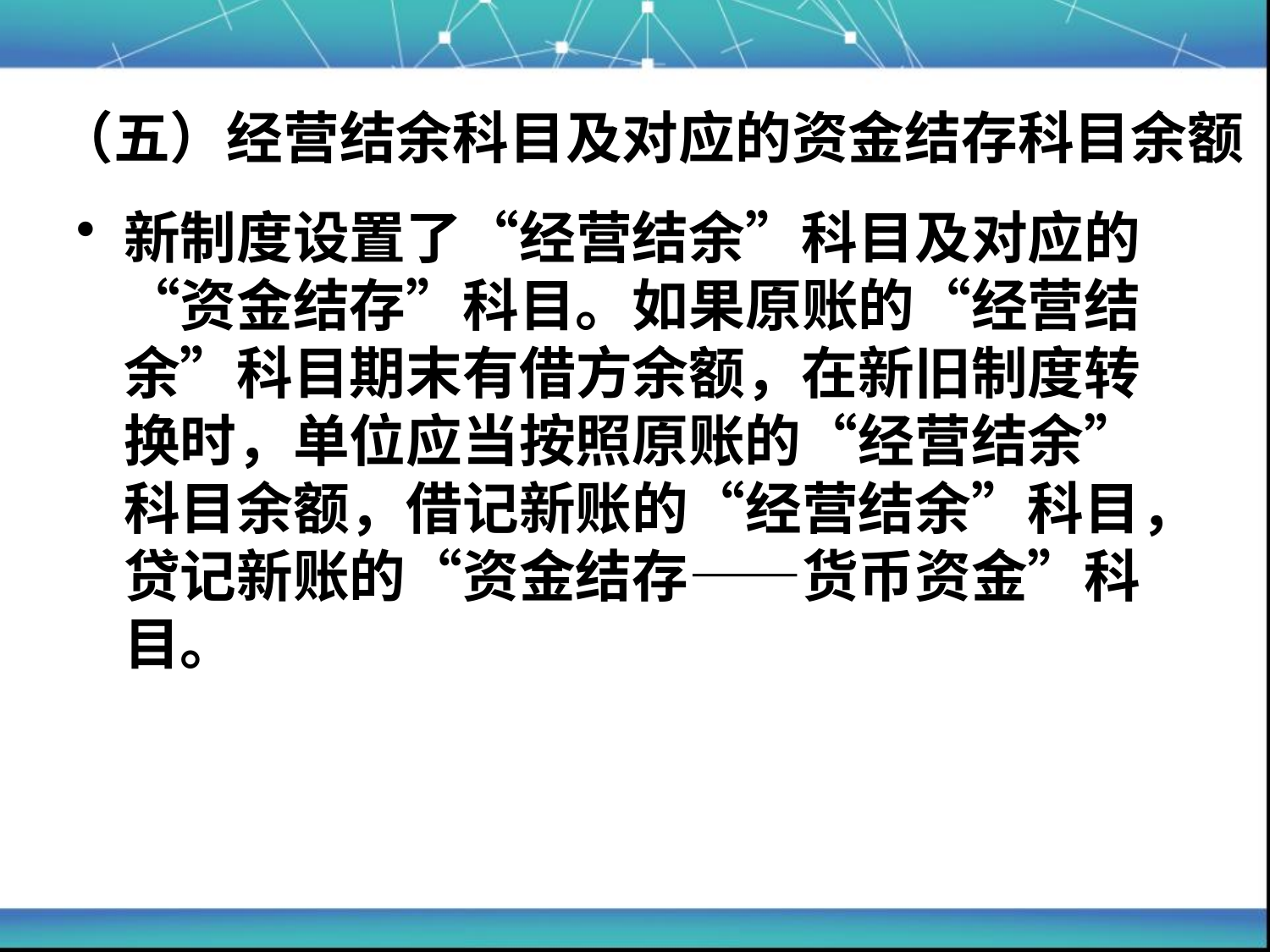

# （五）经营结余科目及对应的资金结存科目余额
新制度设置了“经营结余”科目及对应的“资金结存”科目。如果原账的“经营结余”科目期末有借方余额，在新旧制度转换时，单位应当按照原账的“经营结余”科目余额，借记新账的“经营结余”科目，贷记新账的“资金结存——货币资金”科目。